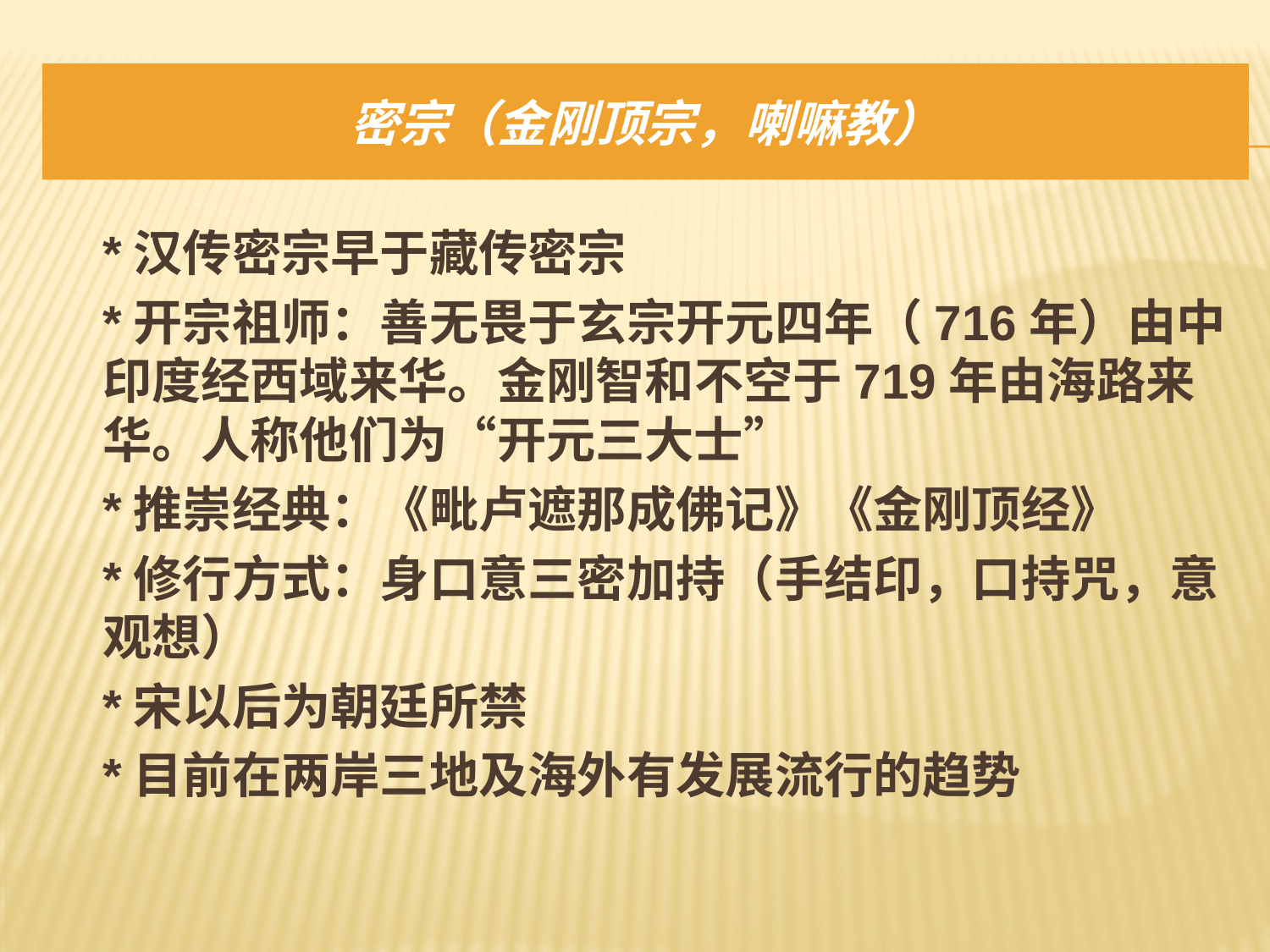

# 密宗（金刚顶宗，喇嘛教）
	*汉传密宗早于藏传密宗
	*开宗祖师：善无畏于玄宗开元四年（716年）由中印度经西域来华。金刚智和不空于719年由海路来华。人称他们为“开元三大士”
	*推崇经典：《毗卢遮那成佛记》《金刚顶经》
	*修行方式：身口意三密加持（手结印，口持咒，意观想）
	*宋以后为朝廷所禁
	*目前在两岸三地及海外有发展流行的趋势